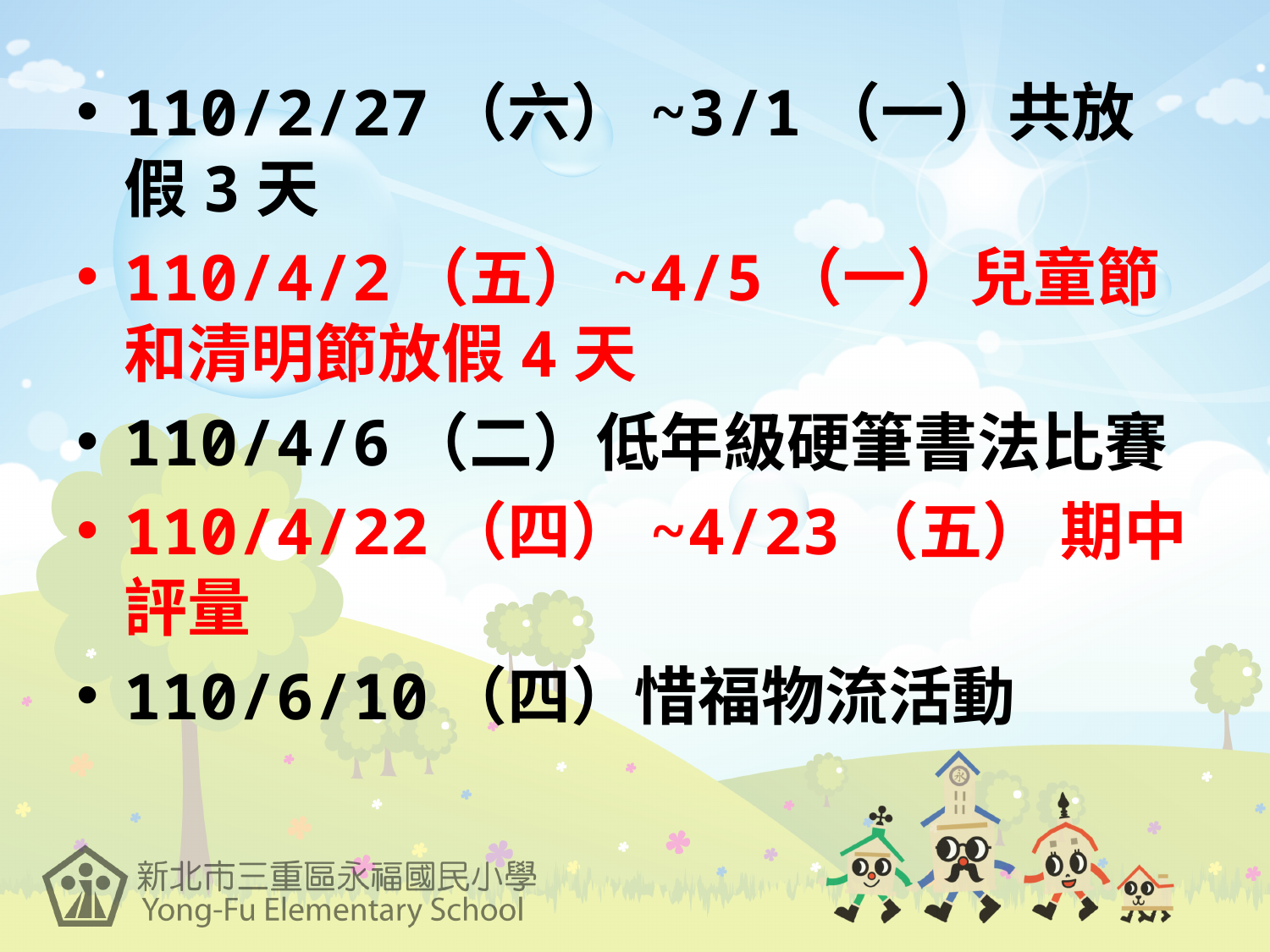

110/2/27（六）~3/1（一）共放假3天
110/4/2（五）~4/5（一）兒童節和清明節放假4天
110/4/6（二）低年級硬筆書法比賽
110/4/22（四）~4/23（五） 期中評量
110/6/10（四）惜福物流活動